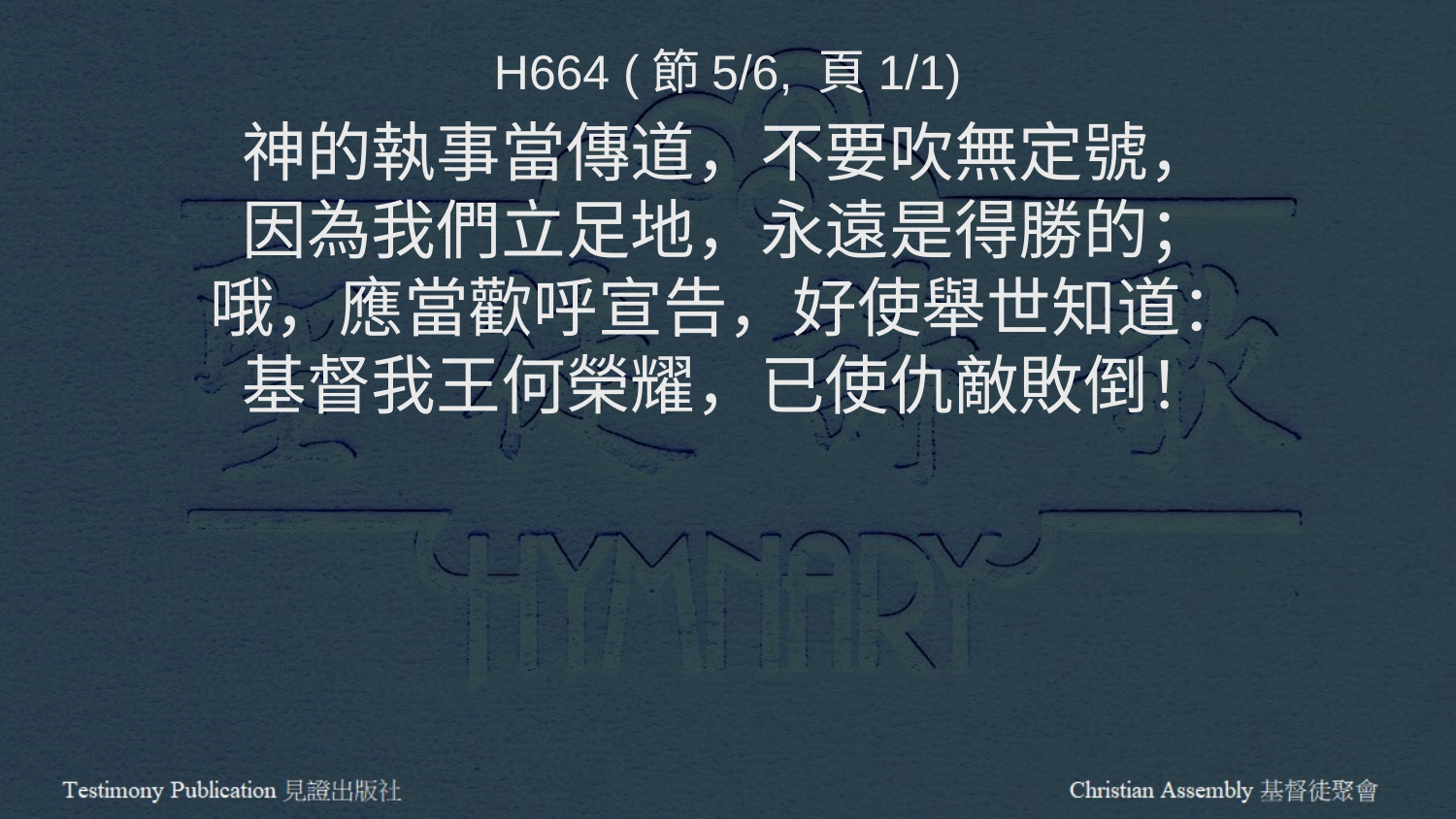

H664 (節5/6, 頁1/1)
神的執事當傳道，不要吹無定號，
因為我們立足地，永遠是得勝的；
哦，應當歡呼宣告，好使舉世知道：
基督我王何榮耀，已使仇敵敗倒！